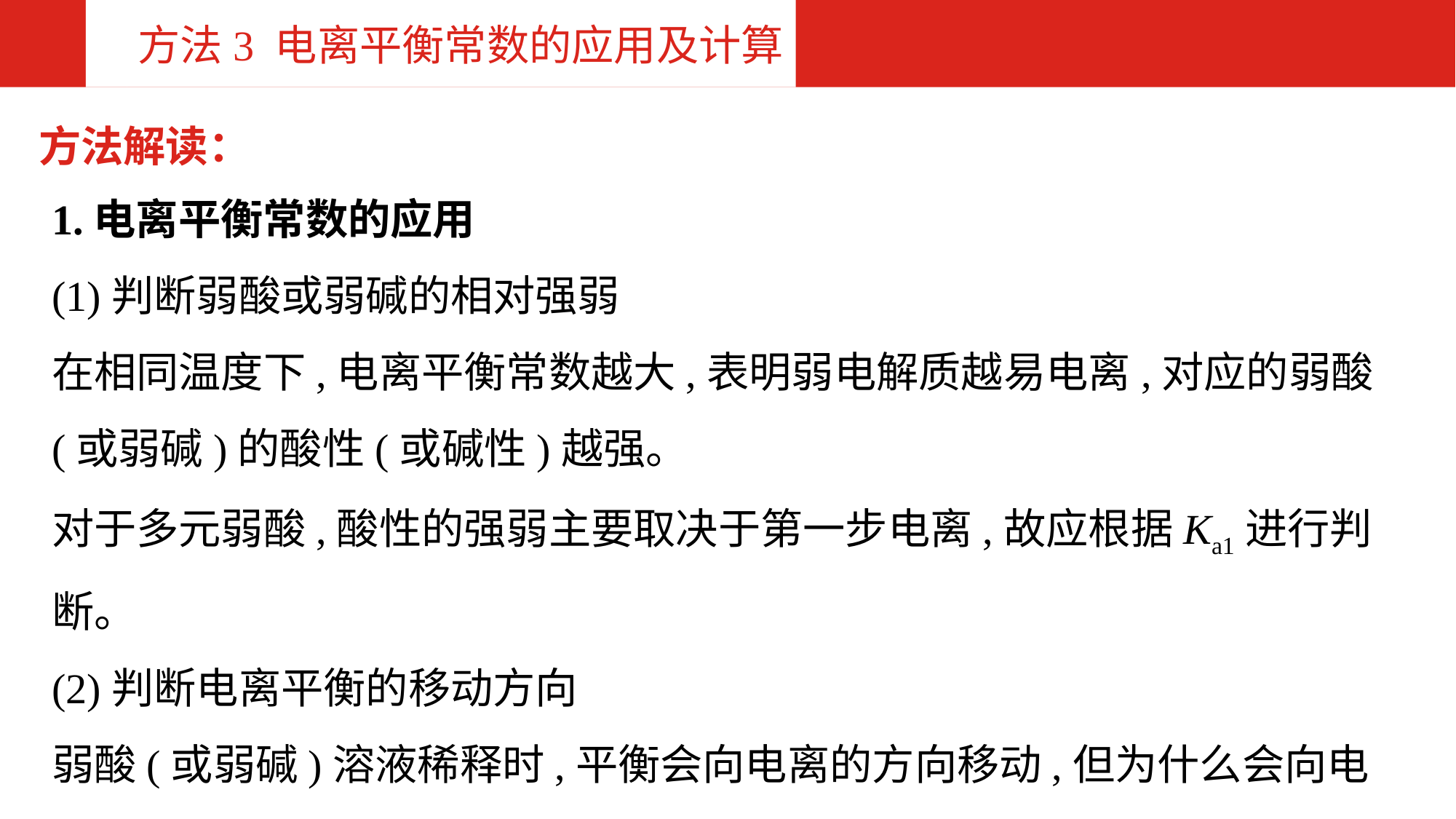

方法3 电离平衡常数的应用及计算

方法解读：
1.电离平衡常数的应用
(1)判断弱酸或弱碱的相对强弱
在相同温度下,电离平衡常数越大,表明弱电解质越易电离,对应的弱酸(或弱碱)的酸性(或碱性)越强。
对于多元弱酸,酸性的强弱主要取决于第一步电离,故应根据Ka1进行判断。
(2)判断电离平衡的移动方向
弱酸(或弱碱)溶液稀释时,平衡会向电离的方向移动,但为什么会向电离的方向移动却很难解释,应用电离常数就能很好地解释这个问题。